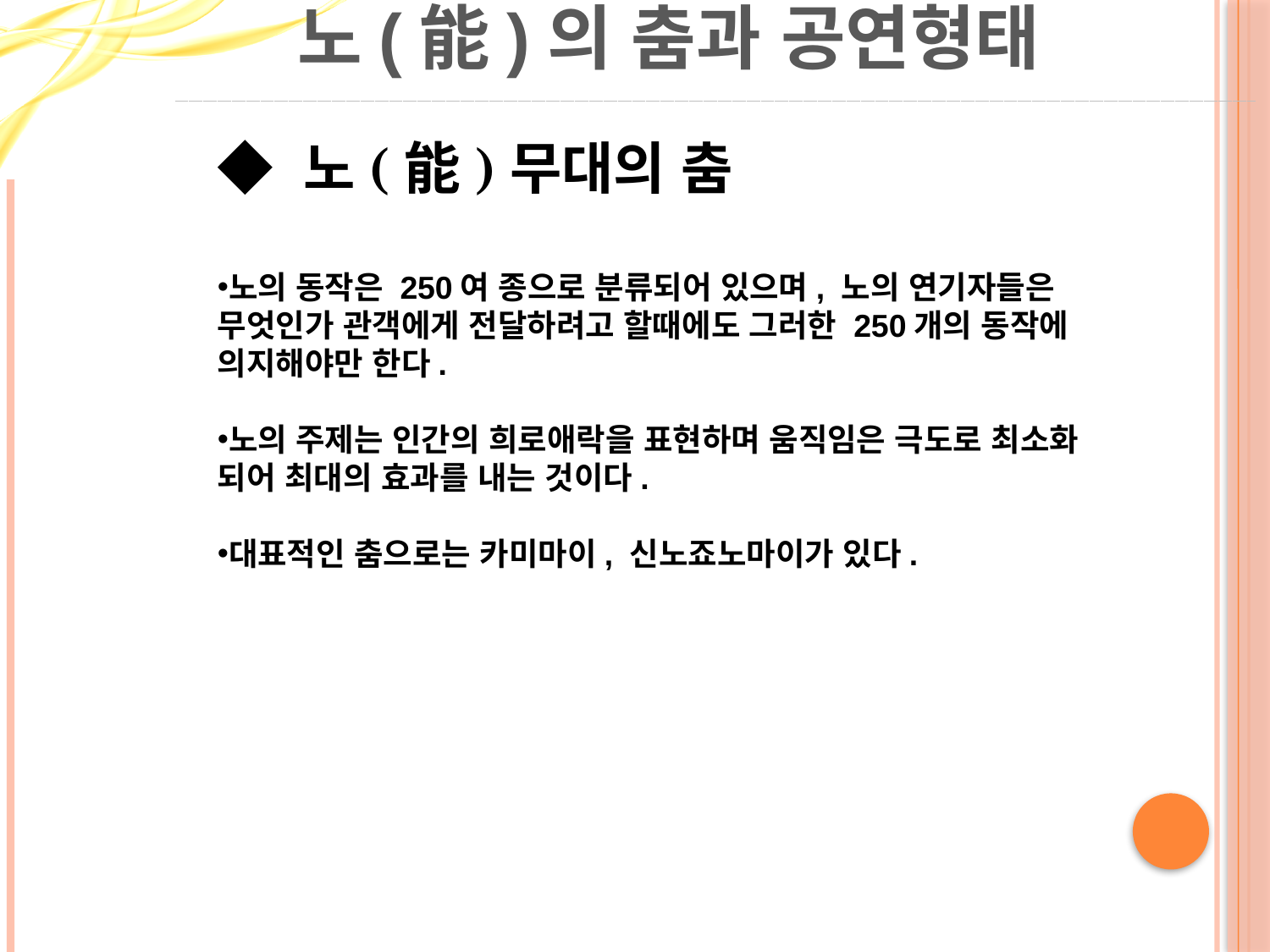

# 노(能)의 춤과 공연형태
◆ 노(能)무대의 춤

노의 동작은 250여 종으로 분류되어 있으며, 노의 연기자들은 무엇인가 관객에게 전달하려고 할때에도 그러한 250개의 동작에 의지해야만 한다.

노의 주제는 인간의 희로애락을 표현하며 움직임은 극도로 최소화 되어 최대의 효과를 내는 것이다.

대표적인 춤으로는 카미마이, 신노죠노마이가 있다.